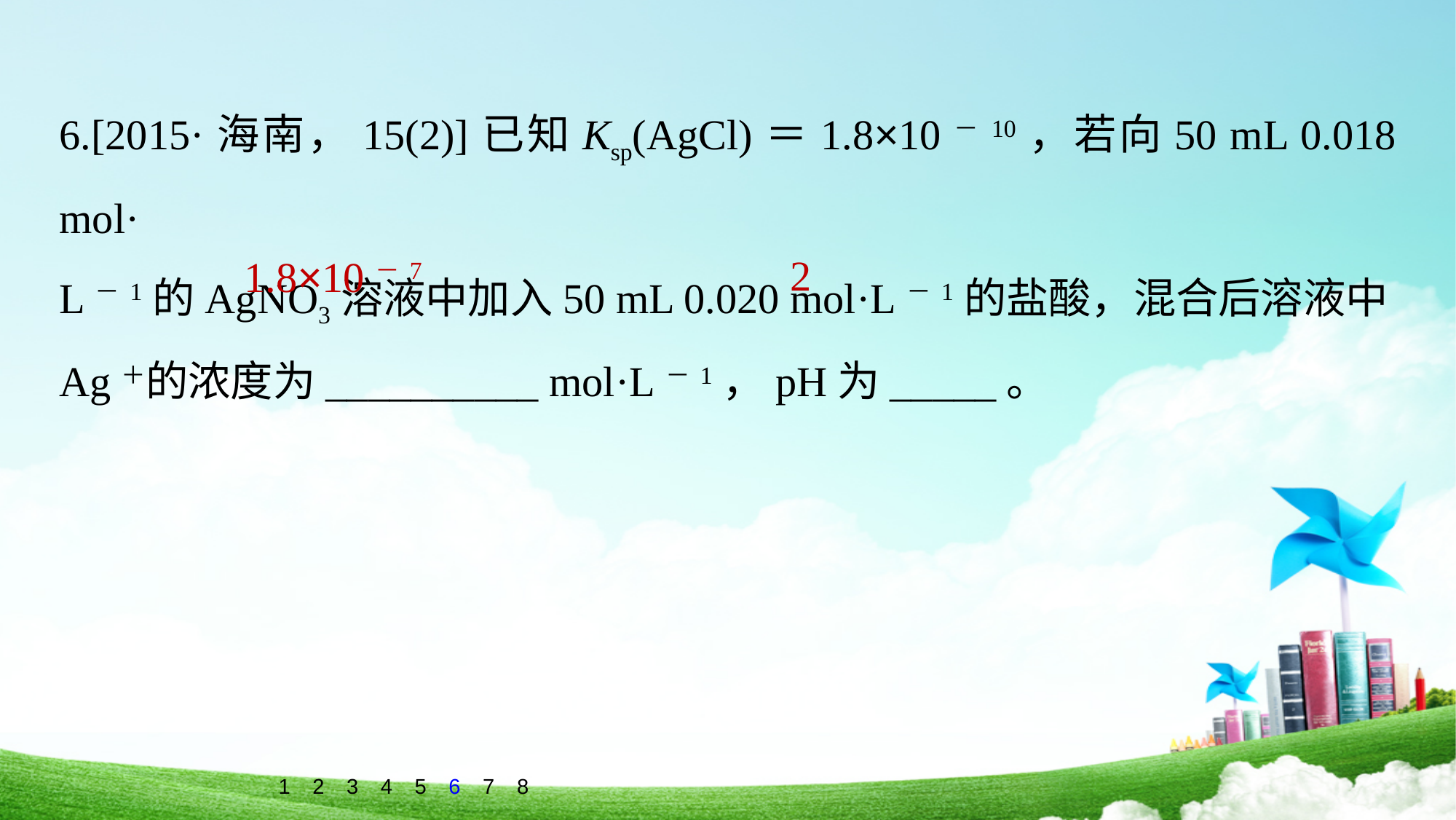

6.[2015·海南，15(2)]已知Ksp(AgCl)＝1.8×10－10，若向50 mL 0.018 mol·
L－1的AgNO3溶液中加入50 mL 0.020 mol·L－1的盐酸，混合后溶液中Ag＋的浓度为__________ mol·L－1，pH为_____。
2
1.8×10－7
1
2
3
4
5
6
7
8